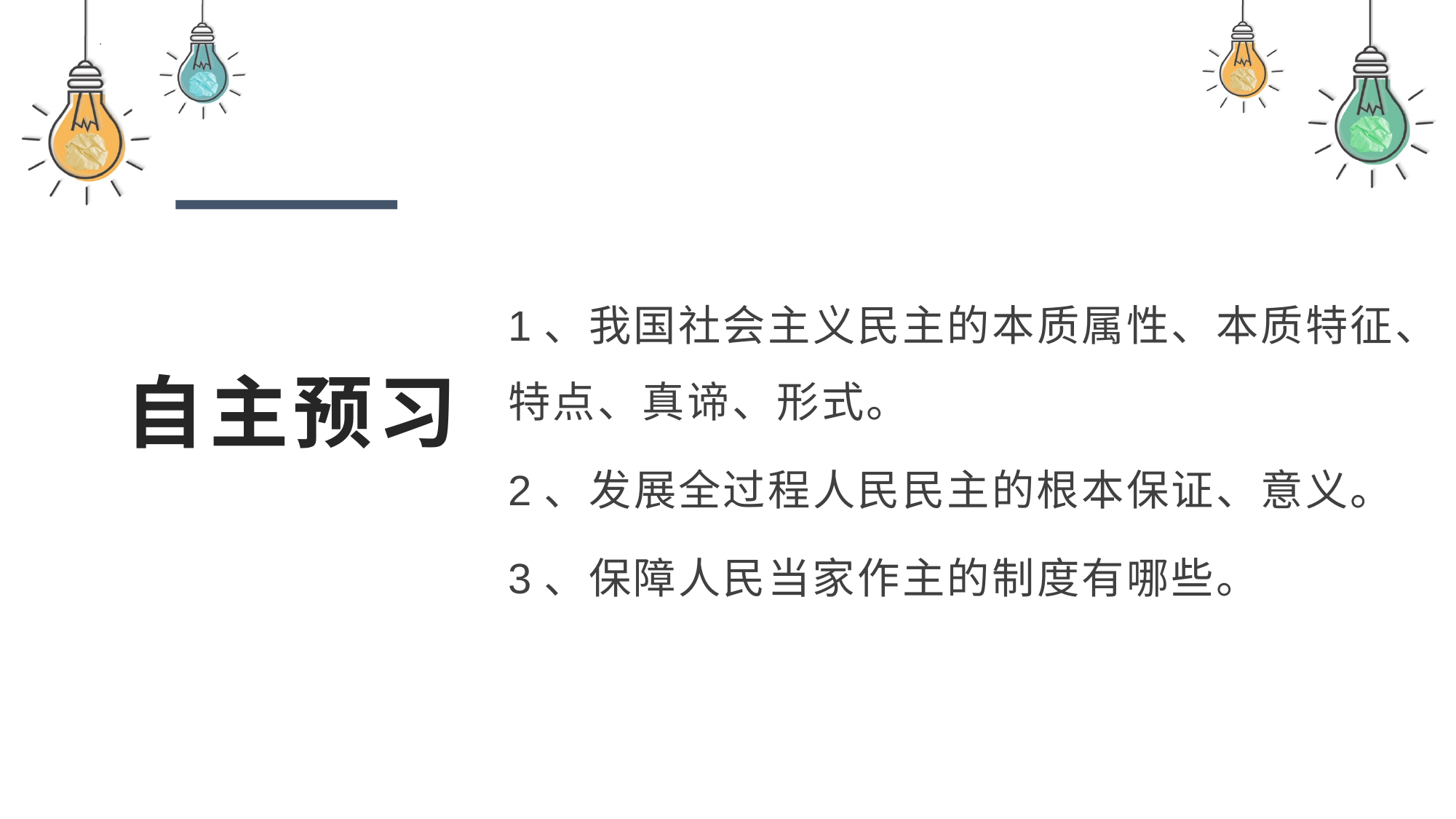

1、我国社会主义民主的本质属性、本质特征、特点、真谛、形式。
2、发展全过程人民民主的根本保证、意义。
3、保障人民当家作主的制度有哪些。

自主预习